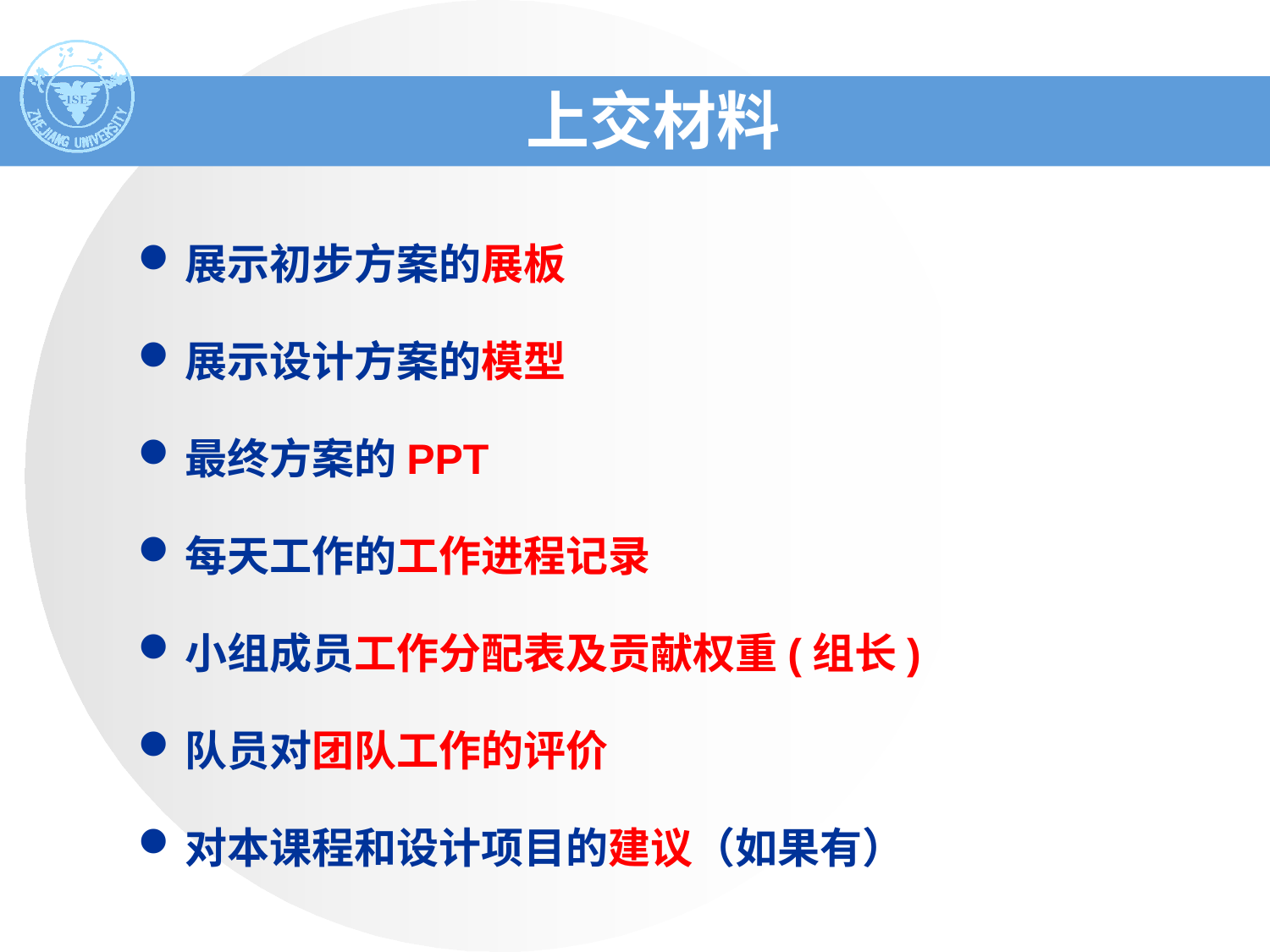

上交材料
展示初步方案的展板
展示设计方案的模型
最终方案的PPT
每天工作的工作进程记录
小组成员工作分配表及贡献权重(组长)
队员对团队工作的评价
对本课程和设计项目的建议（如果有）